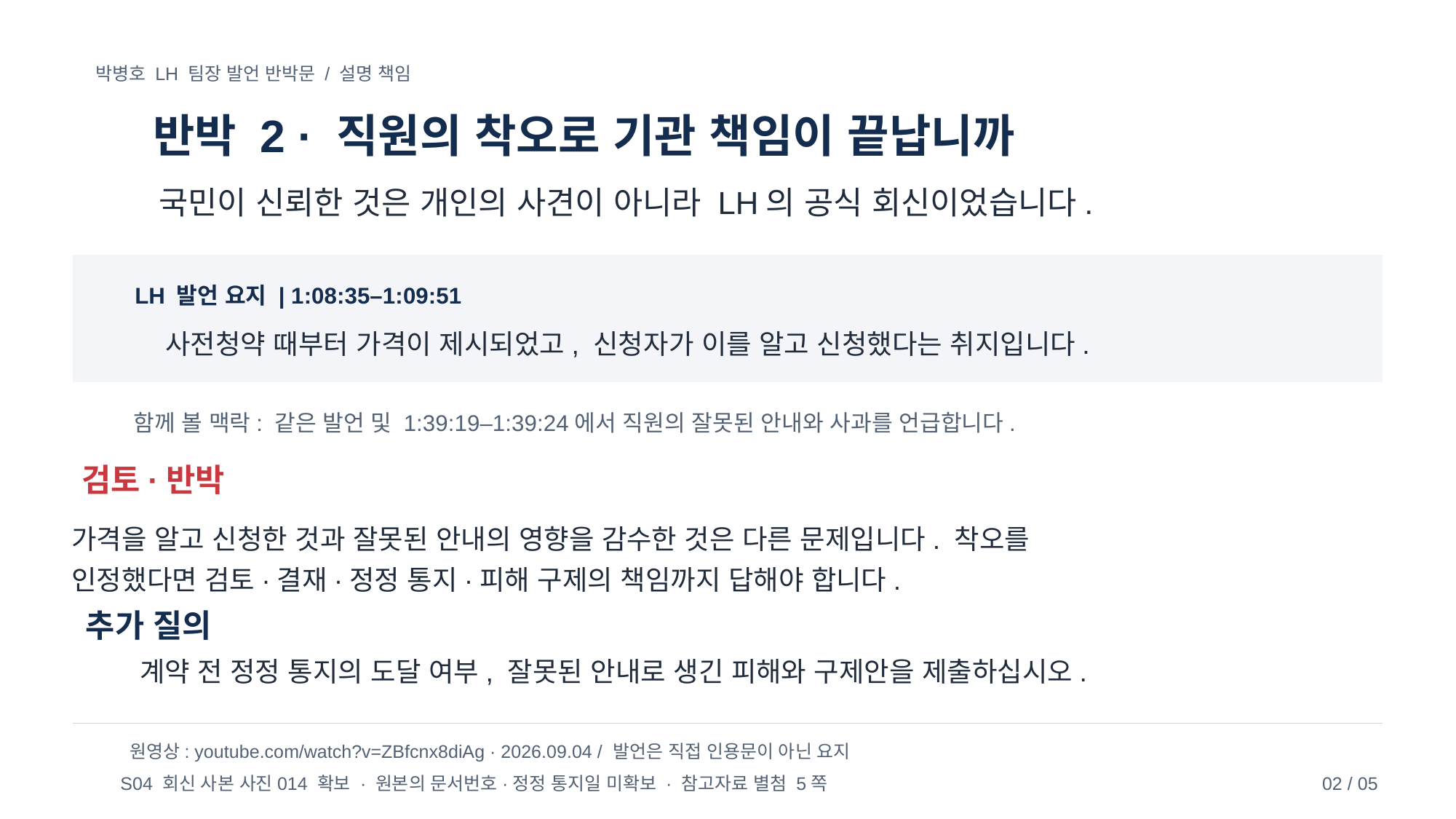

박병호 LH 팀장 발언 반박문 / 설명 책임
반박 2 · 직원의 착오로 기관 책임이 끝납니까
국민이 신뢰한 것은 개인의 사견이 아니라 LH의 공식 회신이었습니다.

LH 발언 요지 | 1:08:35–1:09:51
사전청약 때부터 가격이 제시되었고, 신청자가 이를 알고 신청했다는 취지입니다.
함께 볼 맥락: 같은 발언 및 1:39:19–1:39:24에서 직원의 잘못된 안내와 사과를 언급합니다.
검토·반박
가격을 알고 신청한 것과 잘못된 안내의 영향을 감수한 것은 다른 문제입니다. 착오를 인정했다면 검토·결재·정정 통지·피해 구제의 책임까지 답해야 합니다.
추가 질의
계약 전 정정 통지의 도달 여부, 잘못된 안내로 생긴 피해와 구제안을 제출하십시오.

원영상: youtube.com/watch?v=ZBfcnx8diAg · 2026.09.04 / 발언은 직접 인용문이 아닌 요지
S04 회신 사본 사진014 확보 · 원본의 문서번호·정정 통지일 미확보 · 참고자료 별첨 5쪽
02 / 05